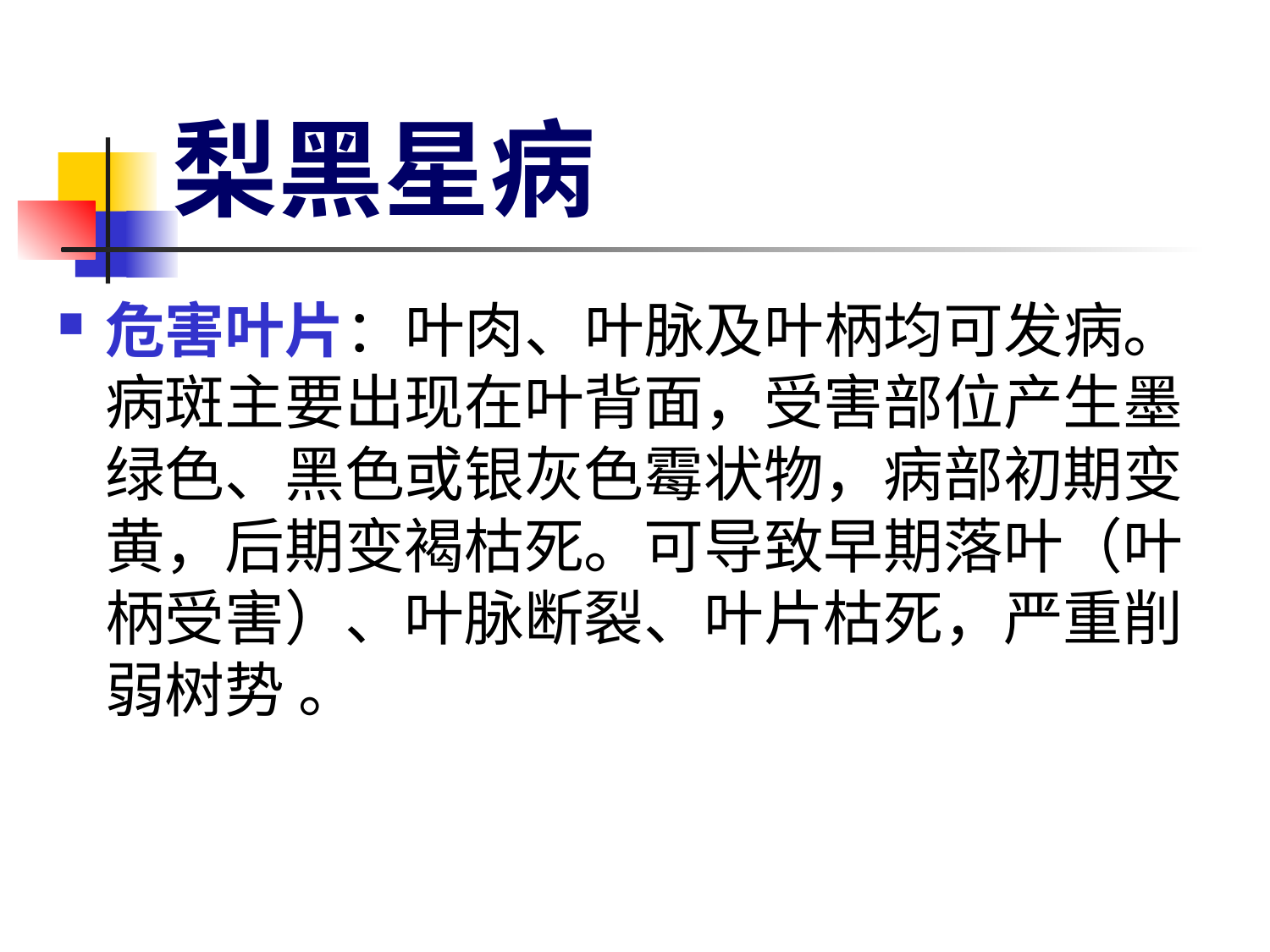

# 梨黑星病
危害叶片：叶肉、叶脉及叶柄均可发病。病斑主要出现在叶背面，受害部位产生墨绿色、黑色或银灰色霉状物，病部初期变黄，后期变褐枯死。可导致早期落叶（叶柄受害）、叶脉断裂、叶片枯死，严重削弱树势 。